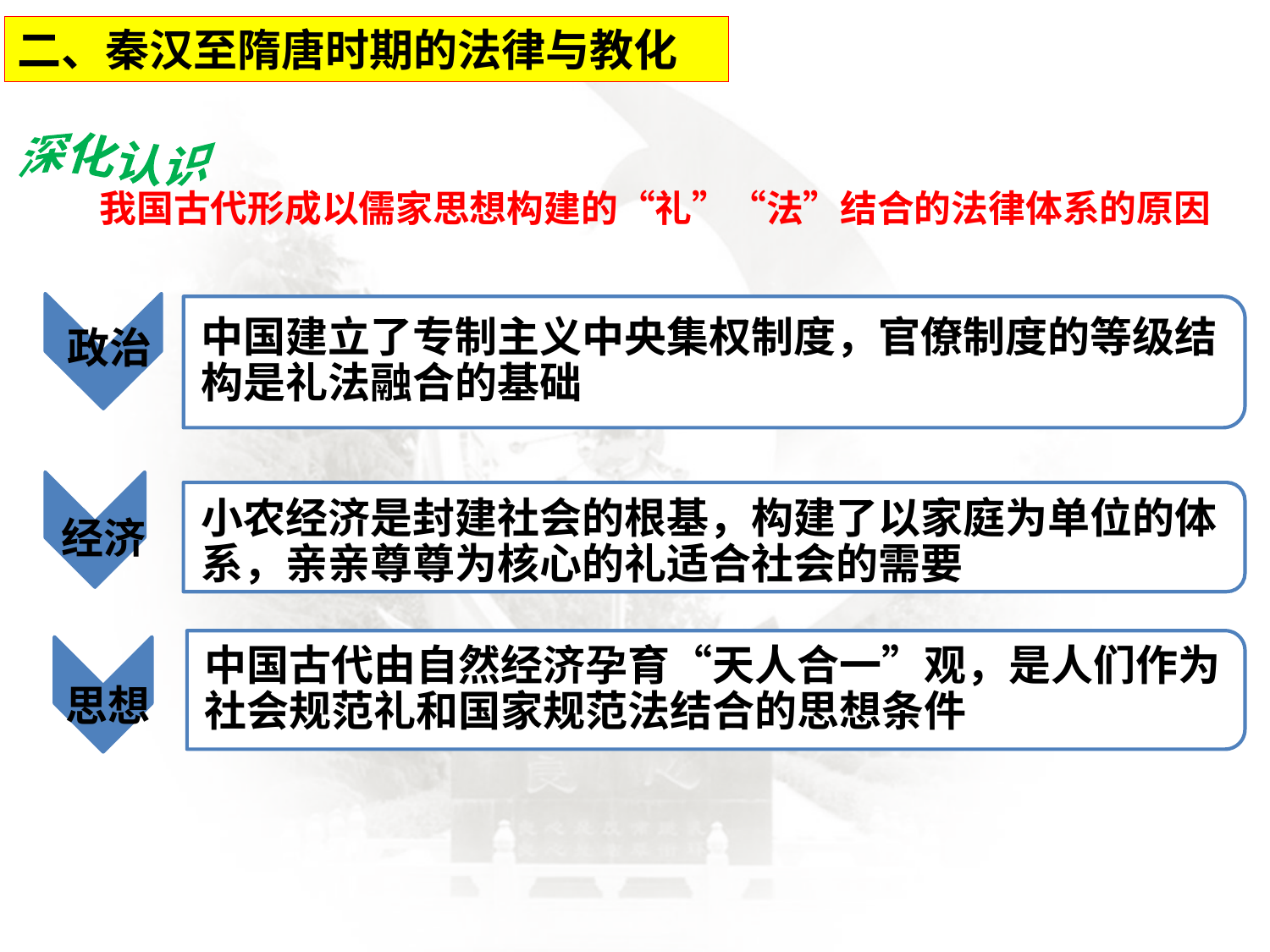

二、秦汉至隋唐时期的法律与教化
深化认识
我国古代形成以儒家思想构建的“礼”“法”结合的法律体系的原因

政治

中国建立了专制主义中央集权制度，官僚制度的等级结构是礼法融合的基础

经济

小农经济是封建社会的根基，构建了以家庭为单位的体系，亲亲尊尊为核心的礼适合社会的需要

中国古代由自然经济孕育“天人合一”观，是人们作为社会规范礼和国家规范法结合的思想条件

思想